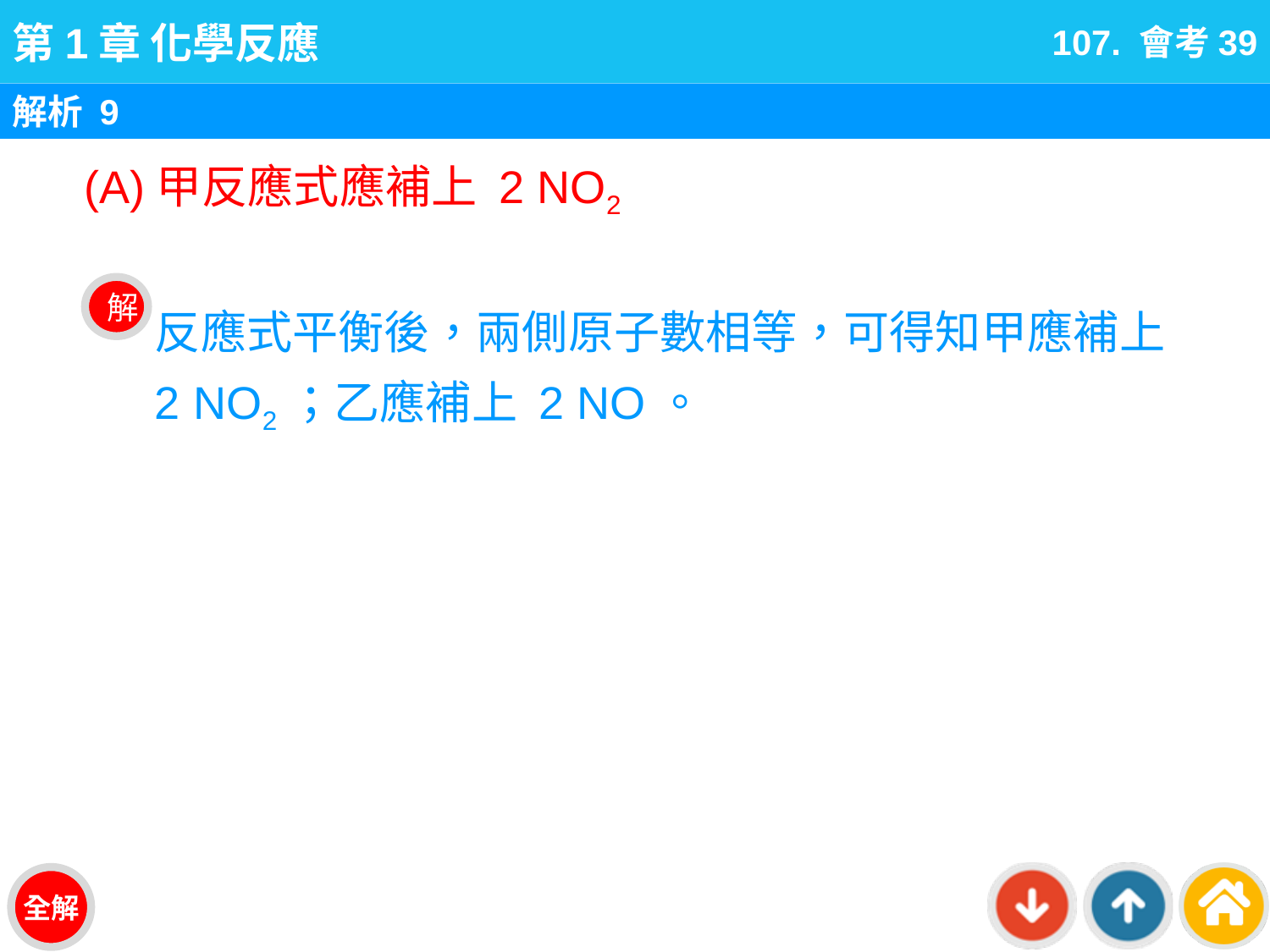

107. 會考39
解析 9
(A)甲反應式應補上 2 NO2
反應式平衡後，兩側原子數相等，可得知甲應補上2 NO2；乙應補上 2 NO。
解
全解